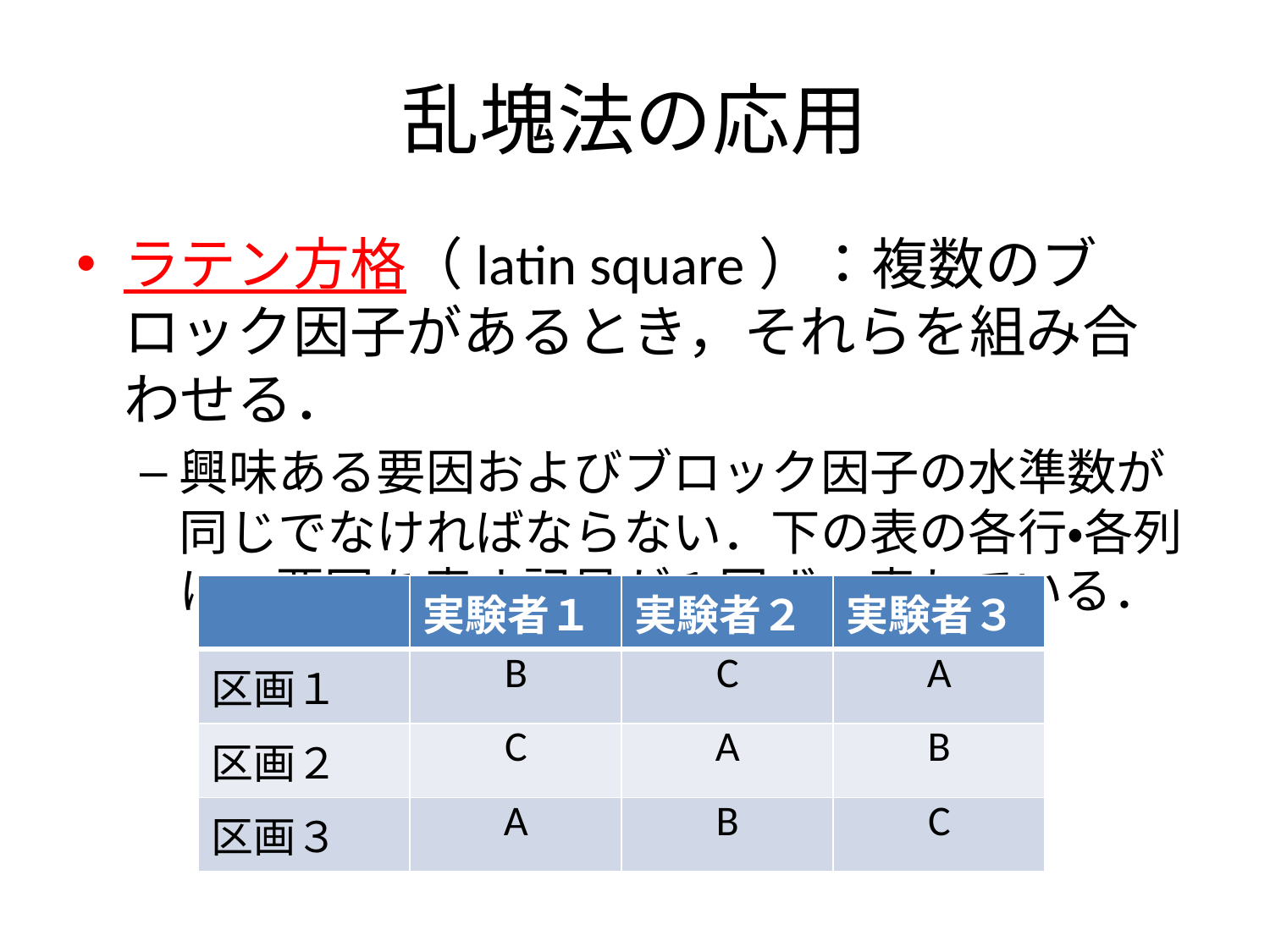

# 乱塊法の応用
ラテン方格（latin square）：複数のブロック因子があるとき，それらを組み合わせる．
興味ある要因およびブロック因子の水準数が同じでなければならない．下の表の各行・各列に，要因を表す記号が１回ずつ表れている．
|  | 実験者１ | 実験者２ | 実験者３ |
| --- | --- | --- | --- |
| 区画１ | B | C | A |
| 区画２ | C | A | B |
| 区画３ | A | B | C |